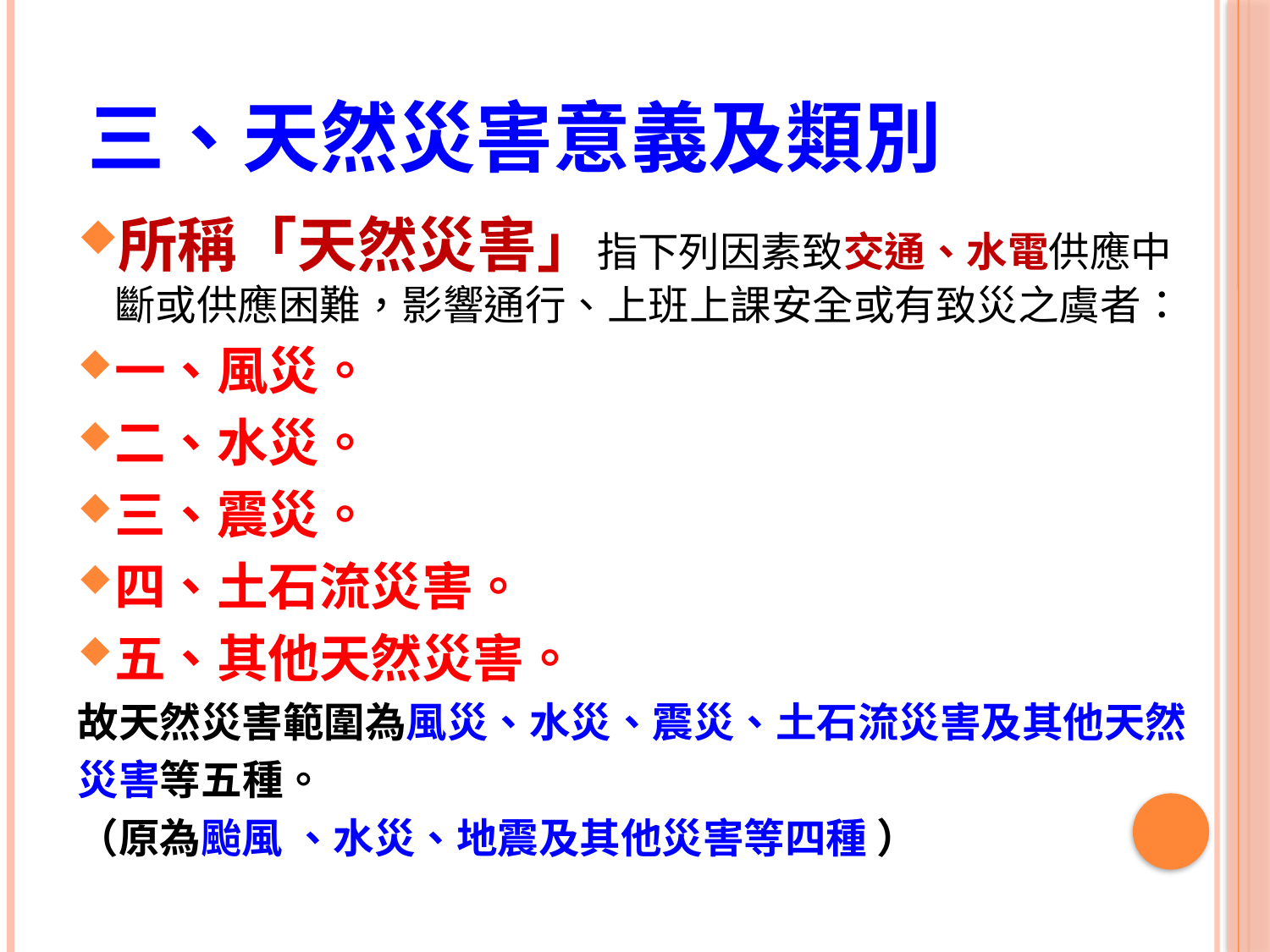

# 三、天然災害意義及類別
所稱「天然災害」指下列因素致交通、水電供應中斷或供應困難，影響通行、上班上課安全或有致災之虞者：
一、風災。
二、水災。
三、震災。
四、土石流災害。
五、其他天然災害。
故天然災害範圍為風災、水災、震災、土石流災害及其他天然災害等五種。
（原為颱風 、水災、地震及其他災害等四種 ）